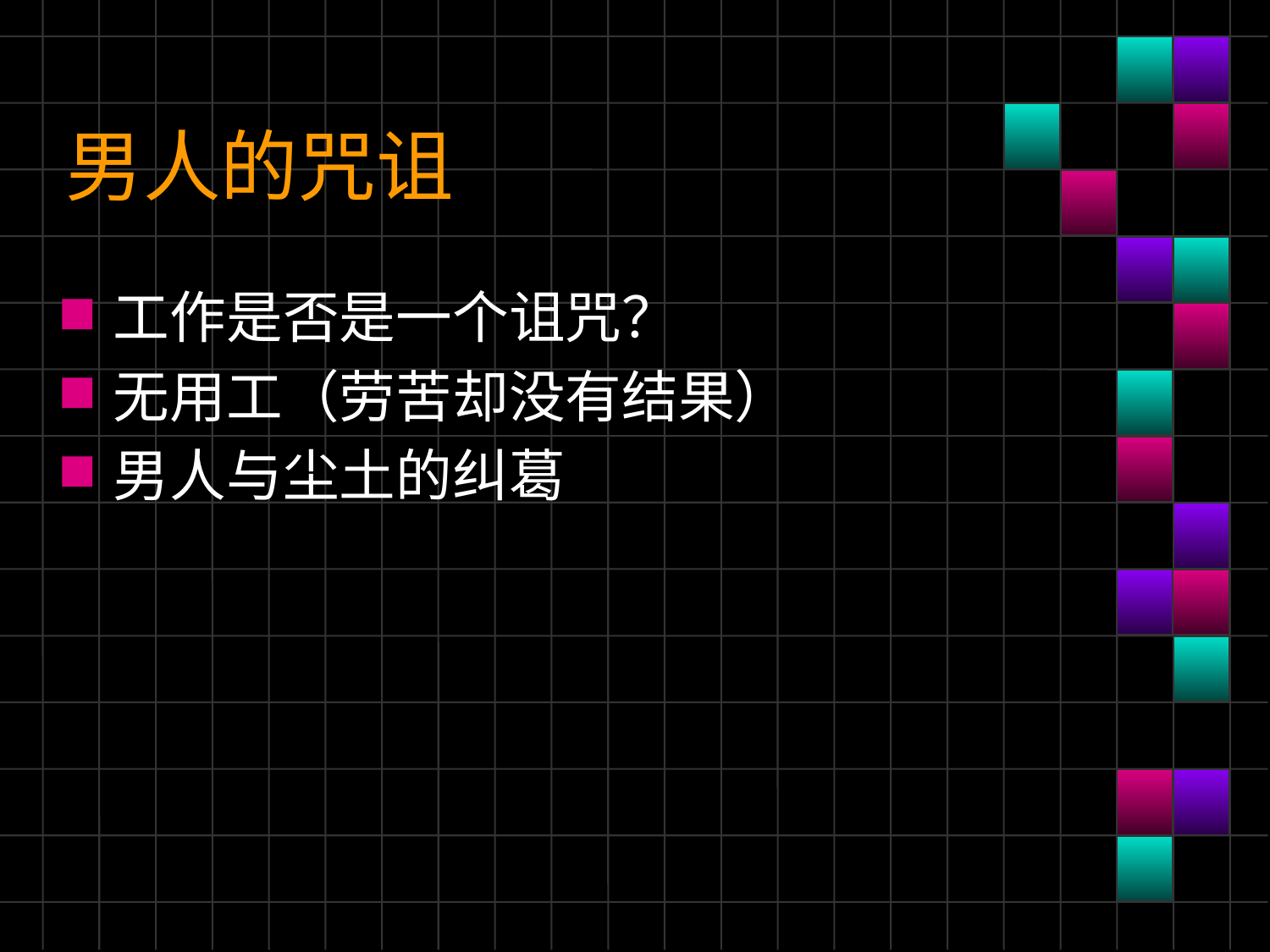

# 男人的咒诅
工作是否是一个诅咒？
无用工（劳苦却没有结果）
男人与尘土的纠葛